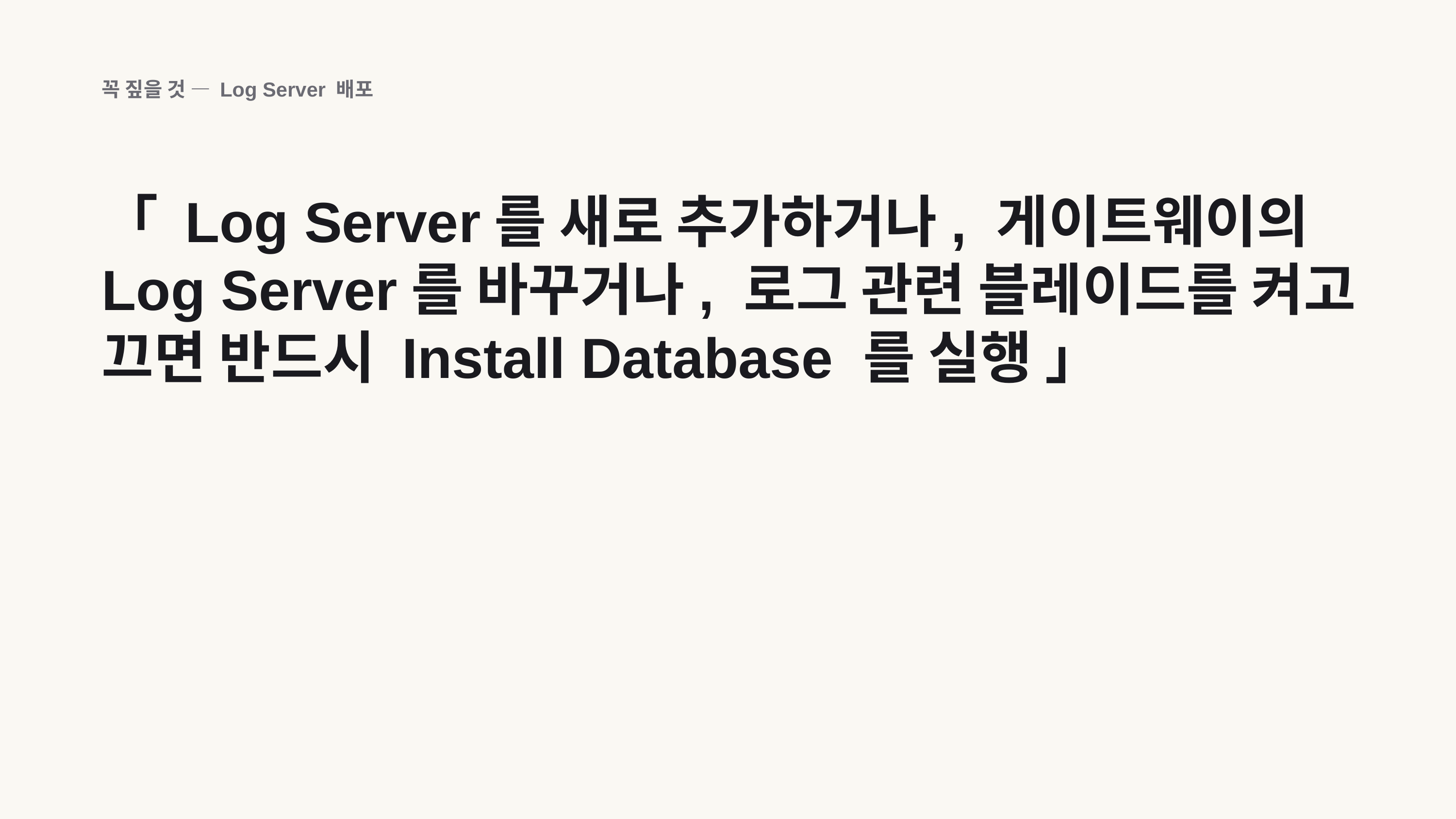

꼭 짚을 것 — Log Server 배포
「 Log Server를 새로 추가하거나, 게이트웨이의 Log Server를 바꾸거나, 로그 관련 블레이드를 켜고 끄면 반드시 Install Database 를 실행 」